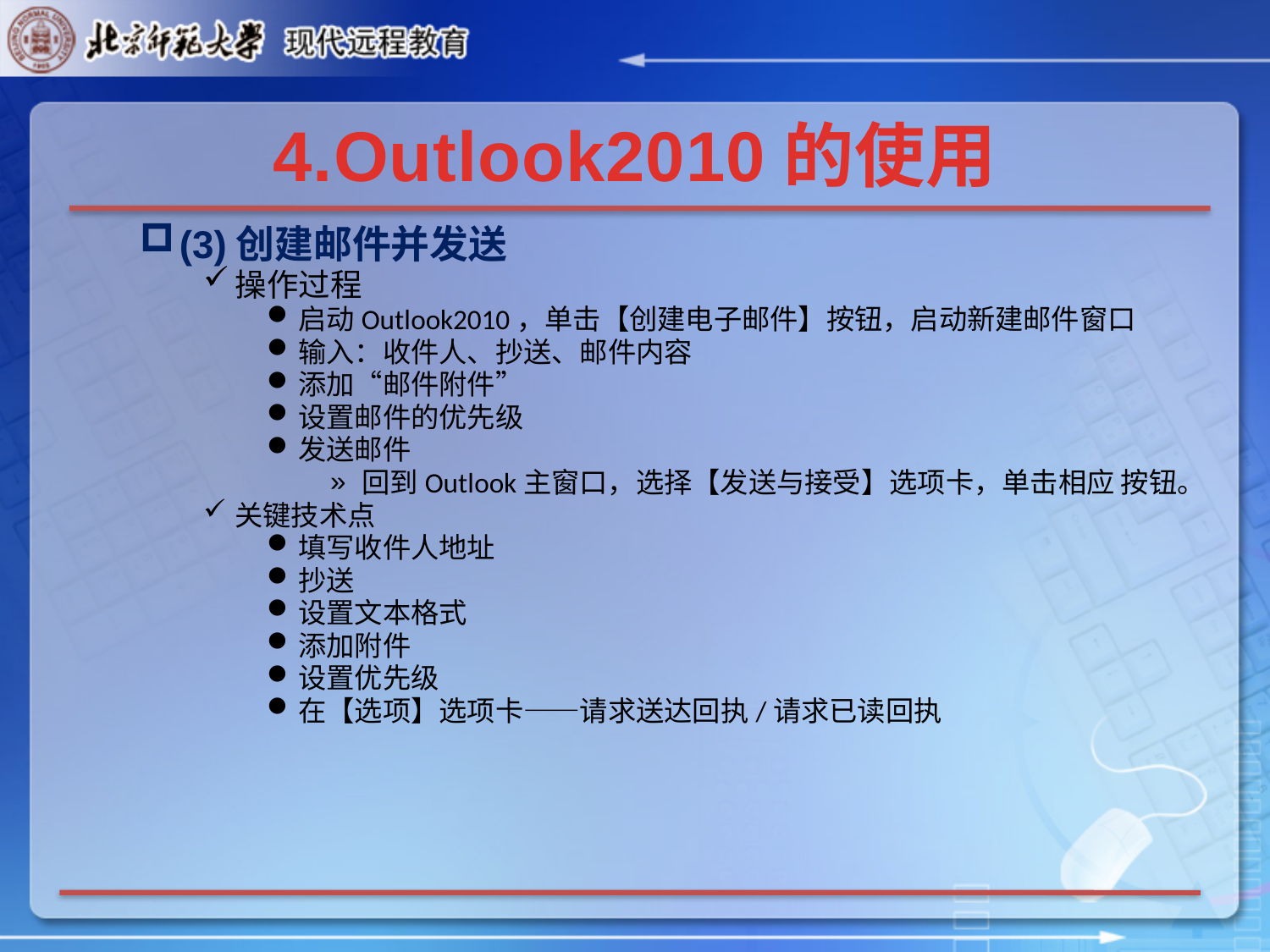

# 4.Outlook2010的使用
(3)创建邮件并发送
操作过程
启动Outlook2010，单击【创建电子邮件】按钮，启动新建邮件窗口
输入：收件人、抄送、邮件内容
添加“邮件附件”
设置邮件的优先级
发送邮件
回到Outlook主窗口，选择【发送与接受】选项卡，单击相应 按钮。
关键技术点
填写收件人地址
抄送
设置文本格式
添加附件
设置优先级
在【选项】选项卡——请求送达回执/请求已读回执